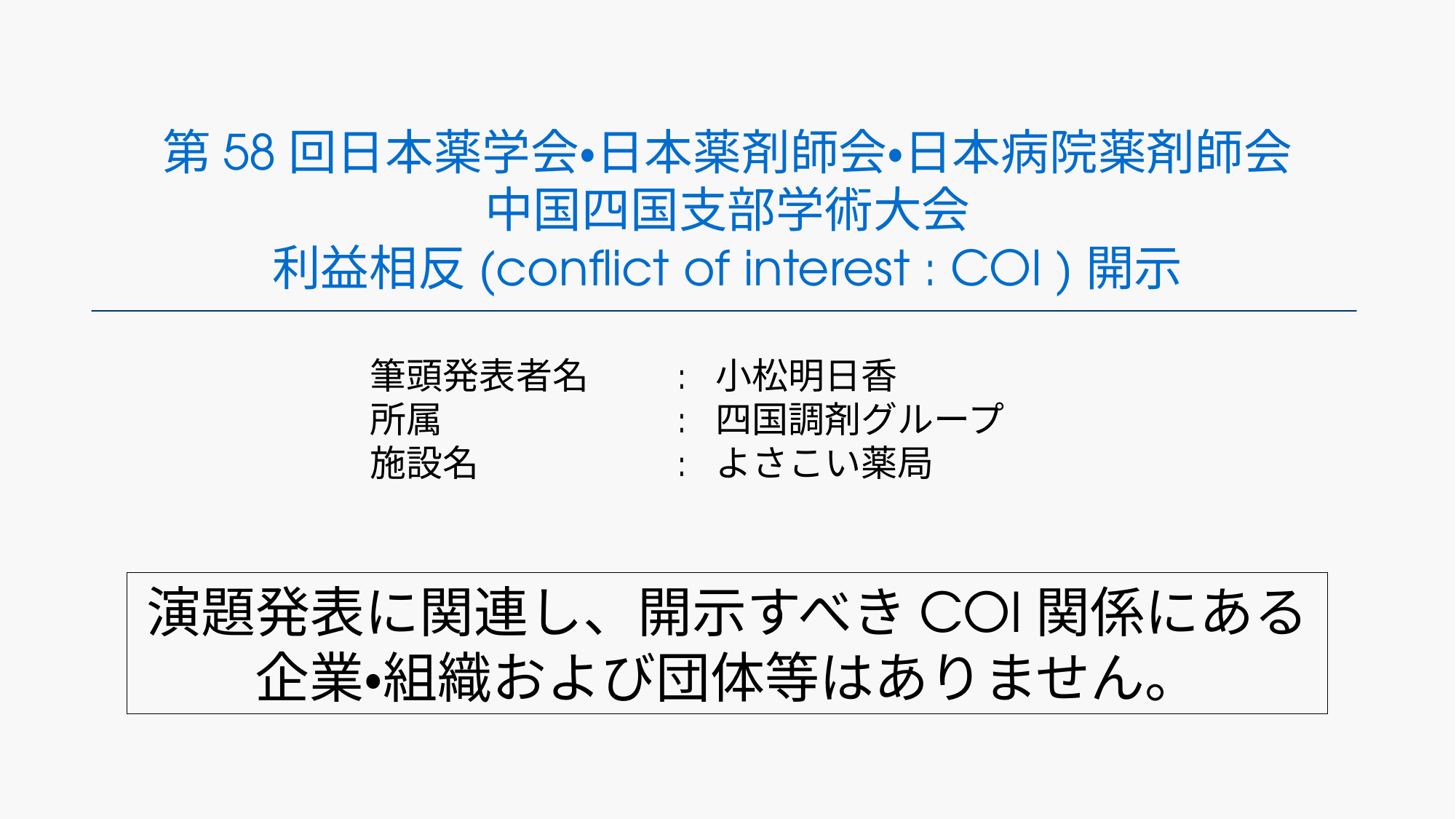

第58回日本薬学会・日本薬剤師会・日本病院薬剤師会
中国四国支部学術大会
利益相反(conflict of interest : COI )開示
筆頭発表者名
所属
施設名
:  小松明日香
:  四国調剤グループ
:  よさこい薬局
演題発表に関連し、開示すべきCOI関係にある企業・組織および団体等はありません。